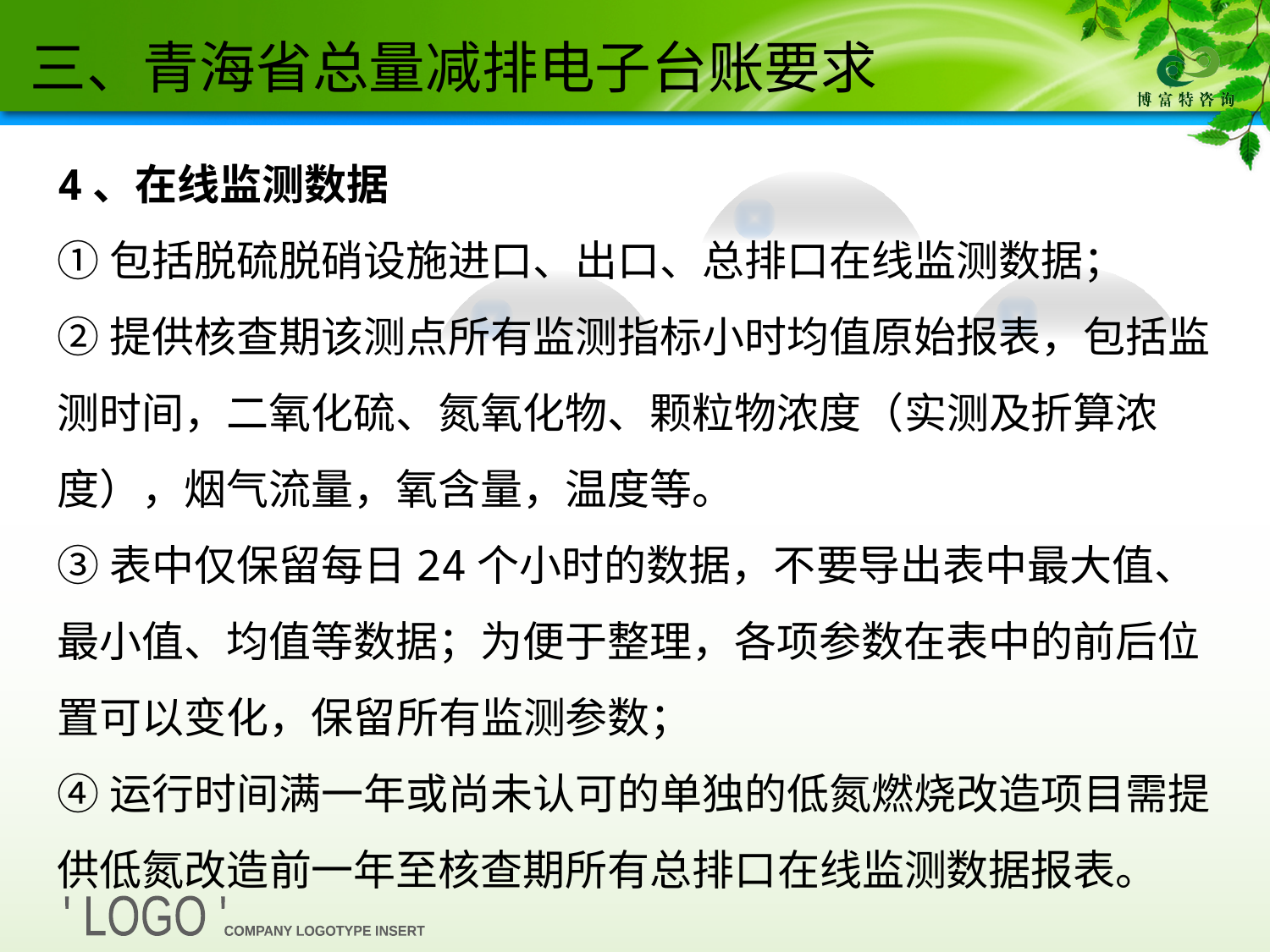

三、青海省总量减排电子台账要求

4、在线监测数据
①包括脱硫脱硝设施进口、出口、总排口在线监测数据；
②提供核查期该测点所有监测指标小时均值原始报表，包括监测时间，二氧化硫、氮氧化物、颗粒物浓度（实测及折算浓度），烟气流量，氧含量，温度等。
③表中仅保留每日24个小时的数据，不要导出表中最大值、最小值、均值等数据；为便于整理，各项参数在表中的前后位置可以变化，保留所有监测参数；
④运行时间满一年或尚未认可的单独的低氮燃烧改造项目需提供低氮改造前一年至核查期所有总排口在线监测数据报表。